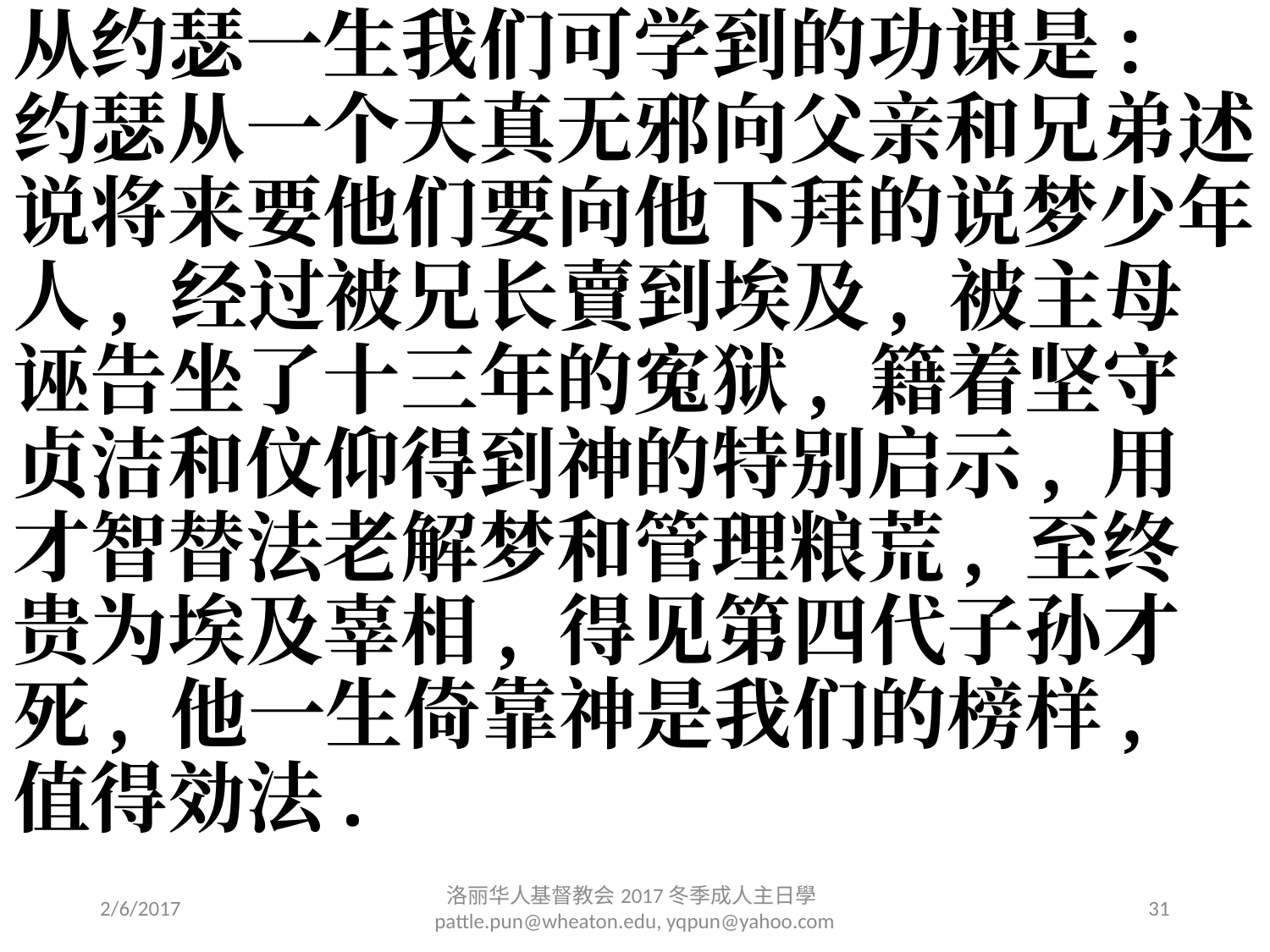

从约瑟一生我们可学到的功课是: 约瑟从一个天真无邪向父亲和兄弟述说将来要他们要向他下拜的说梦少年人, 经过被兄长賣到埃及, 被主母诬告坐了十三年的寃狱, 籍着坚守贞洁和伩仰得到神的特别启示, 用才智替法老解梦和管理粮荒, 至终贵为埃及辜相, 得见第四代子孙才死, 他一生倚靠神是我们的榜样, 值得効法.
2/6/2017
洛丽华⼈基督教会2017冬季成⼈主⽇學  pattle.pun@wheaton.edu, yqpun@yahoo.com
31